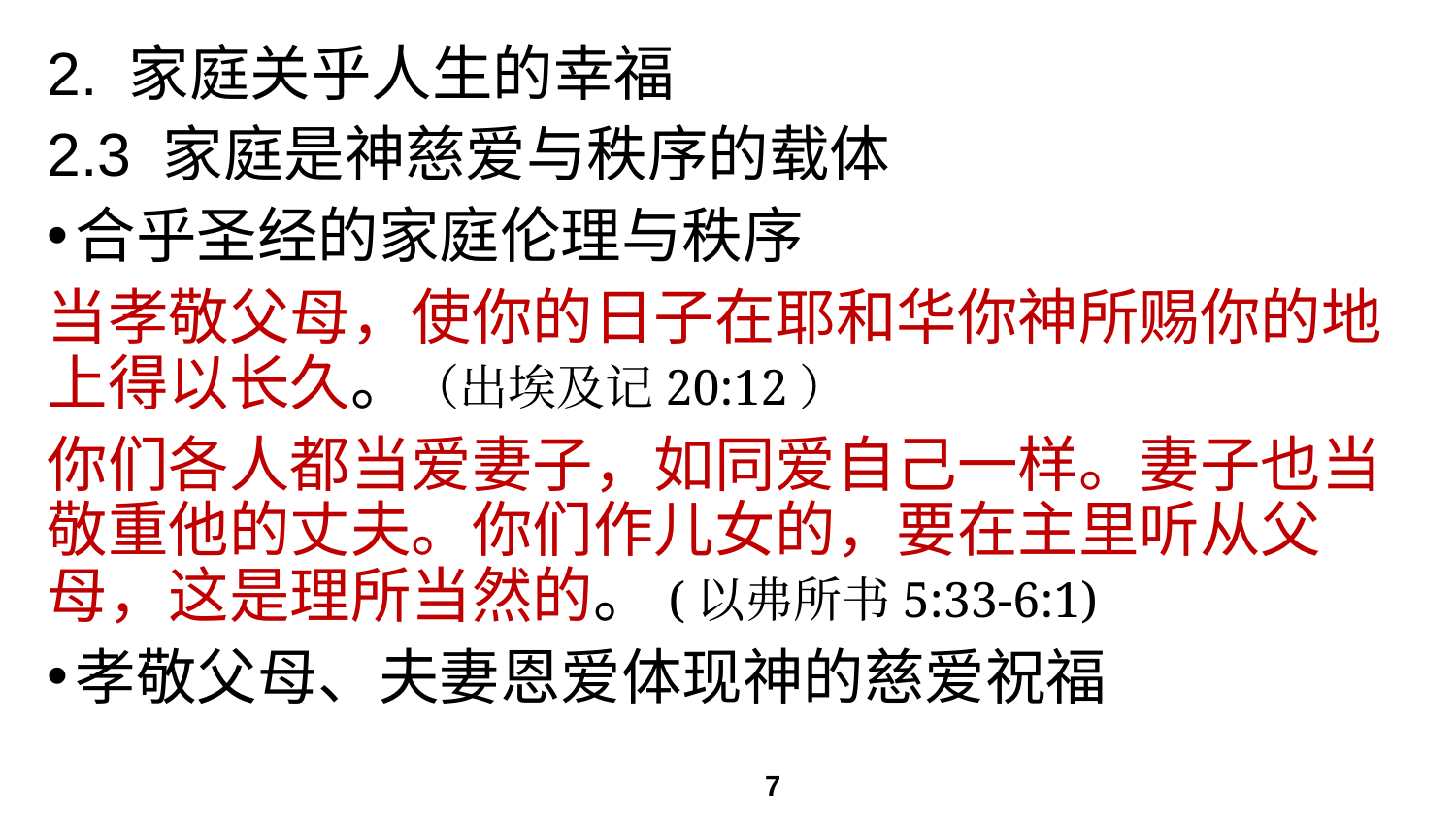

# 2. 家庭关乎人生的幸福
2.3 家庭是神慈爱与秩序的载体
合乎圣经的家庭伦理与秩序
当孝敬父母，使你的日子在耶和华你神所赐你的地上得以长久。（出埃及记20:12）
你们各人都当爱妻子，如同爱自己一样。妻子也当敬重他的丈夫。你们作儿女的，要在主里听从父母，这是理所当然的。(以弗所书5:33-6:1)
孝敬父母、夫妻恩爱体现神的慈爱祝福

7